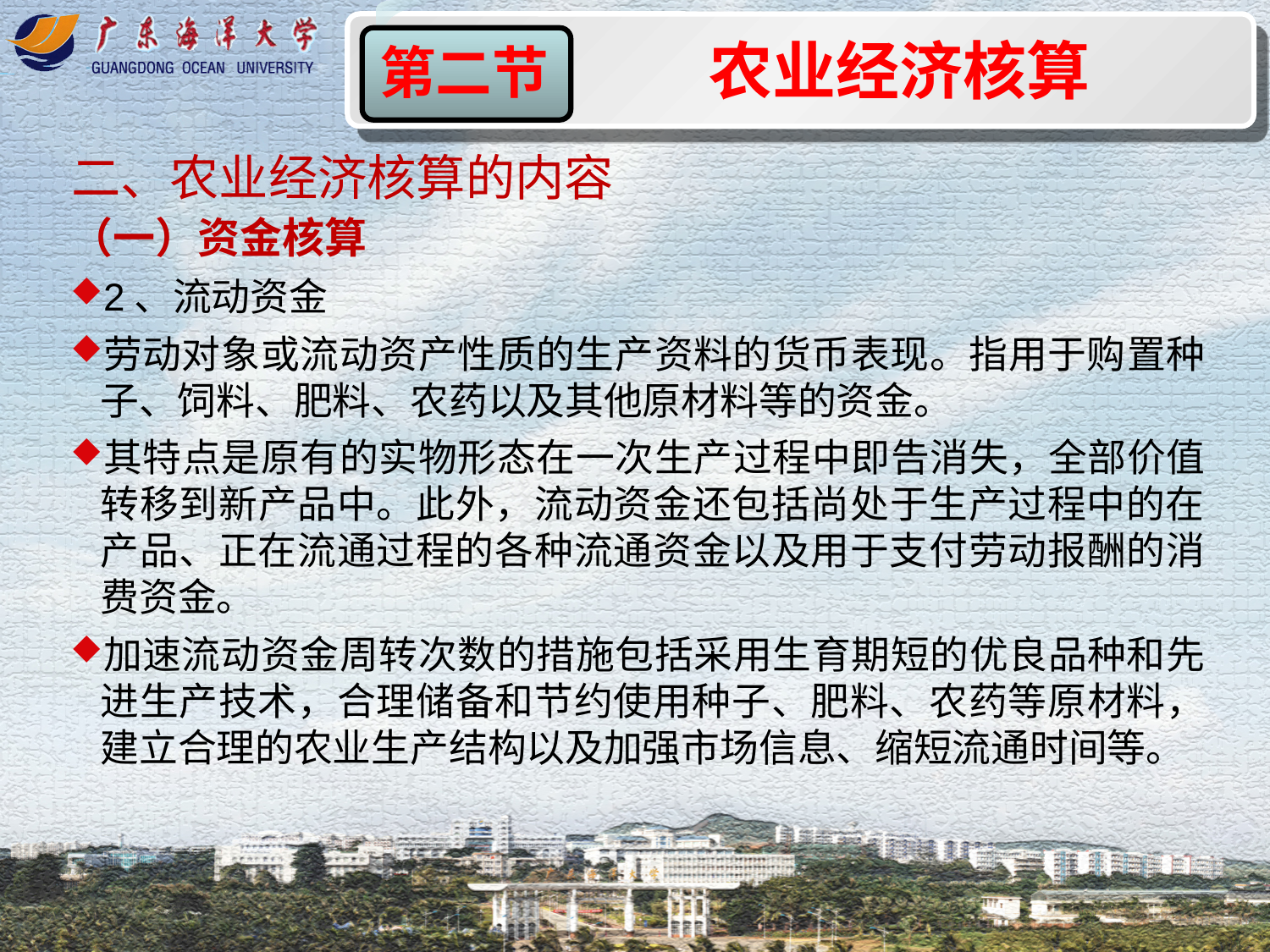

农业经济核算

第二节
二、农业经济核算的内容
（一）资金核算
2、流动资金
劳动对象或流动资产性质的生产资料的货币表现。指用于购置种子、饲料、肥料、农药以及其他原材料等的资金。
其特点是原有的实物形态在一次生产过程中即告消失，全部价值转移到新产品中。此外，流动资金还包括尚处于生产过程中的在产品、正在流通过程的各种流通资金以及用于支付劳动报酬的消费资金。
加速流动资金周转次数的措施包括采用生育期短的优良品种和先进生产技术，合理储备和节约使用种子、肥料、农药等原材料，建立合理的农业生产结构以及加强市场信息、缩短流通时间等。